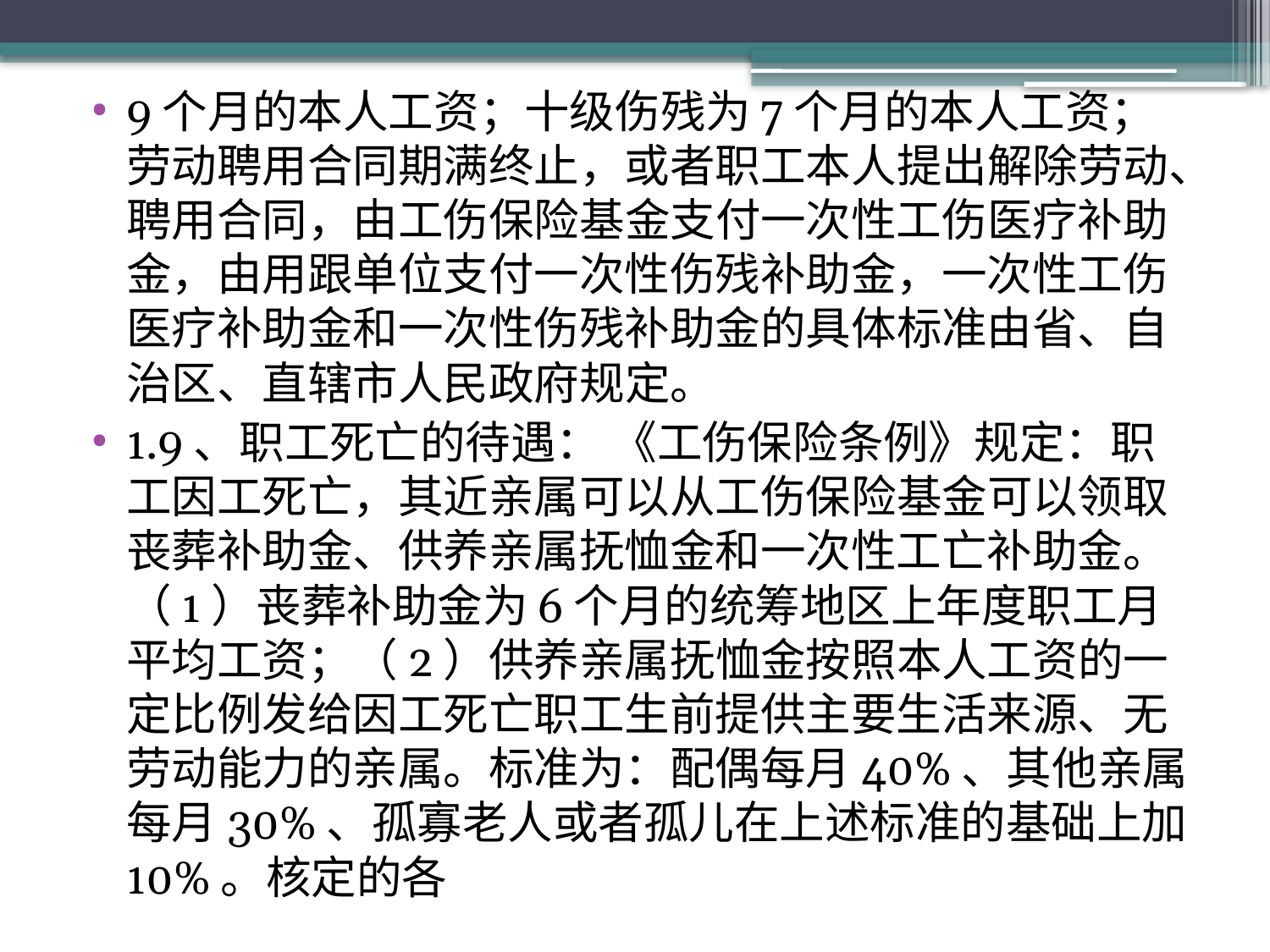

9个月的本人工资；十级伤残为7个月的本人工资；劳动聘用合同期满终止，或者职工本人提出解除劳动、聘用合同，由工伤保险基金支付一次性工伤医疗补助金，由用跟单位支付一次性伤残补助金，一次性工伤医疗补助金和一次性伤残补助金的具体标准由省、自治区、直辖市人民政府规定。
1.9、职工死亡的待遇： 《工伤保险条例》规定：职工因工死亡，其近亲属可以从工伤保险基金可以领取丧葬补助金、供养亲属抚恤金和一次性工亡补助金。（1）丧葬补助金为6个月的统筹地区上年度职工月平均工资；（2）供养亲属抚恤金按照本人工资的一定比例发给因工死亡职工生前提供主要生活来源、无劳动能力的亲属。标准为：配偶每月40%、其他亲属每月30%、孤寡老人或者孤儿在上述标准的基础上加10%。核定的各